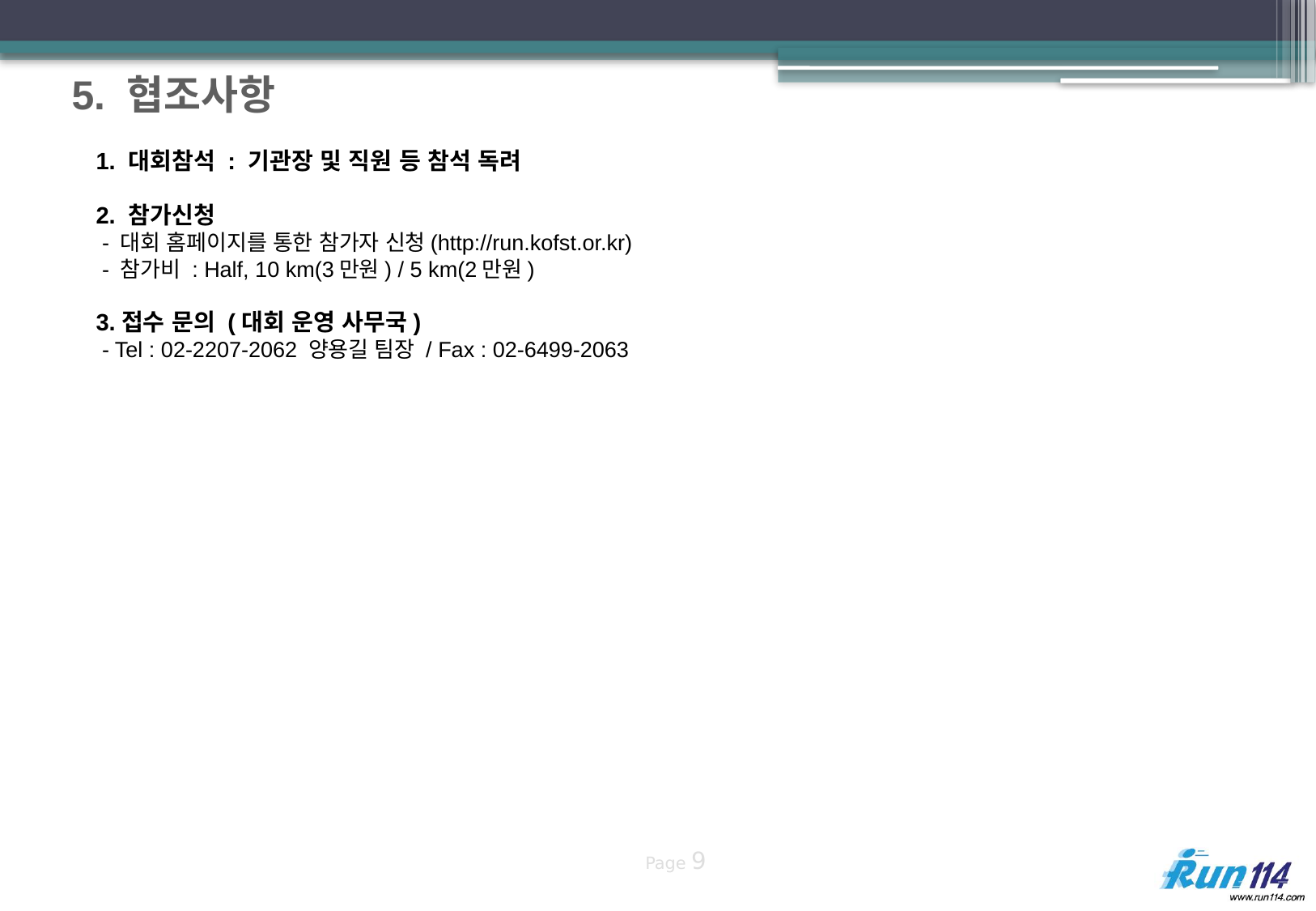

5. 협조사항
1. 대회참석 : 기관장 및 직원 등 참석 독려

2. 참가신청
 - 대회 홈페이지를 통한 참가자 신청(http://run.kofst.or.kr)
 - 참가비 : Half, 10 km(3만원) / 5 km(2만원)

3.접수 문의 (대회 운영 사무국)
 - Tel : 02-2207-2062 양용길 팀장 / Fax : 02-6499-2063